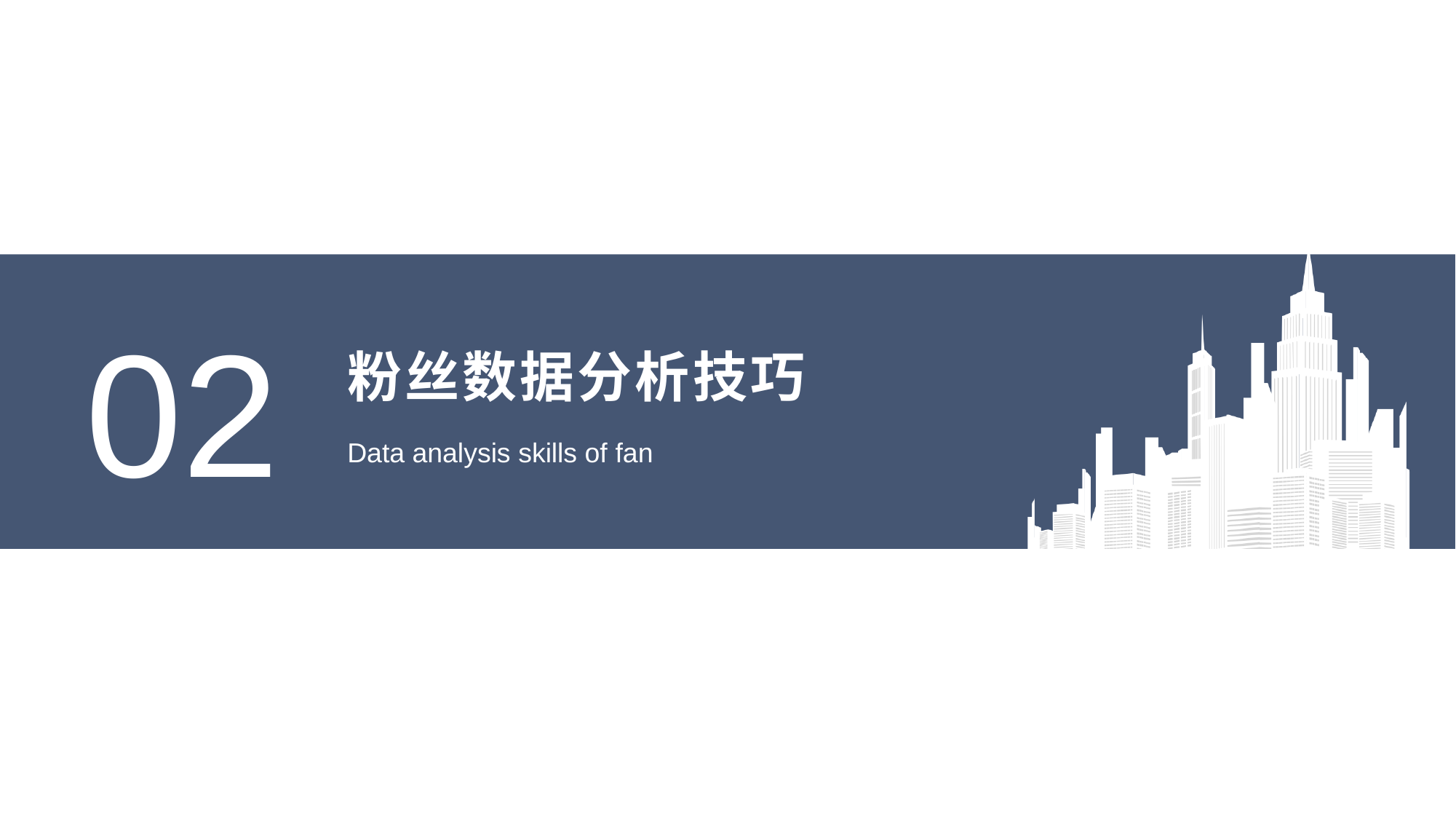

02
# 粉丝数据分析技巧
Data analysis skills of fan